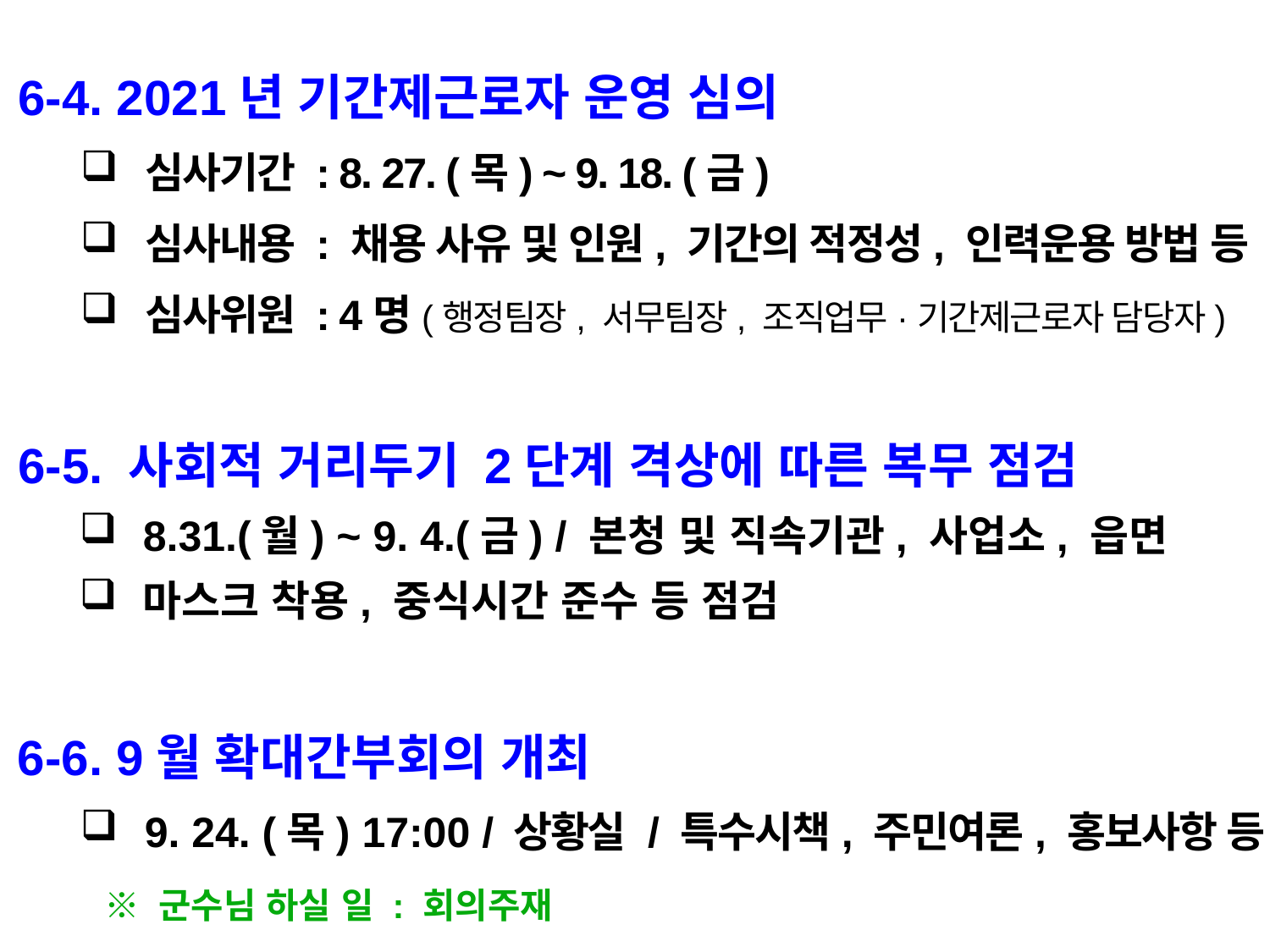

6-4. 2021년 기간제근로자 운영 심의
심사기간 : 8. 27. (목) ~ 9. 18. (금)
심사내용 : 채용 사유 및 인원, 기간의 적정성, 인력운용 방법 등
심사위원 : 4명(행정팀장, 서무팀장, 조직업무·기간제근로자 담당자)
6-5. 사회적 거리두기 2단계 격상에 따른 복무 점검
8.31.(월) ~ 9. 4.(금) / 본청 및 직속기관, 사업소, 읍면
마스크 착용, 중식시간 준수 등 점검
6-6. 9월 확대간부회의 개최
9. 24. (목) 17:00 / 상황실 / 특수시책, 주민여론, 홍보사항 등
  ※ 군수님 하실 일 : 회의주재